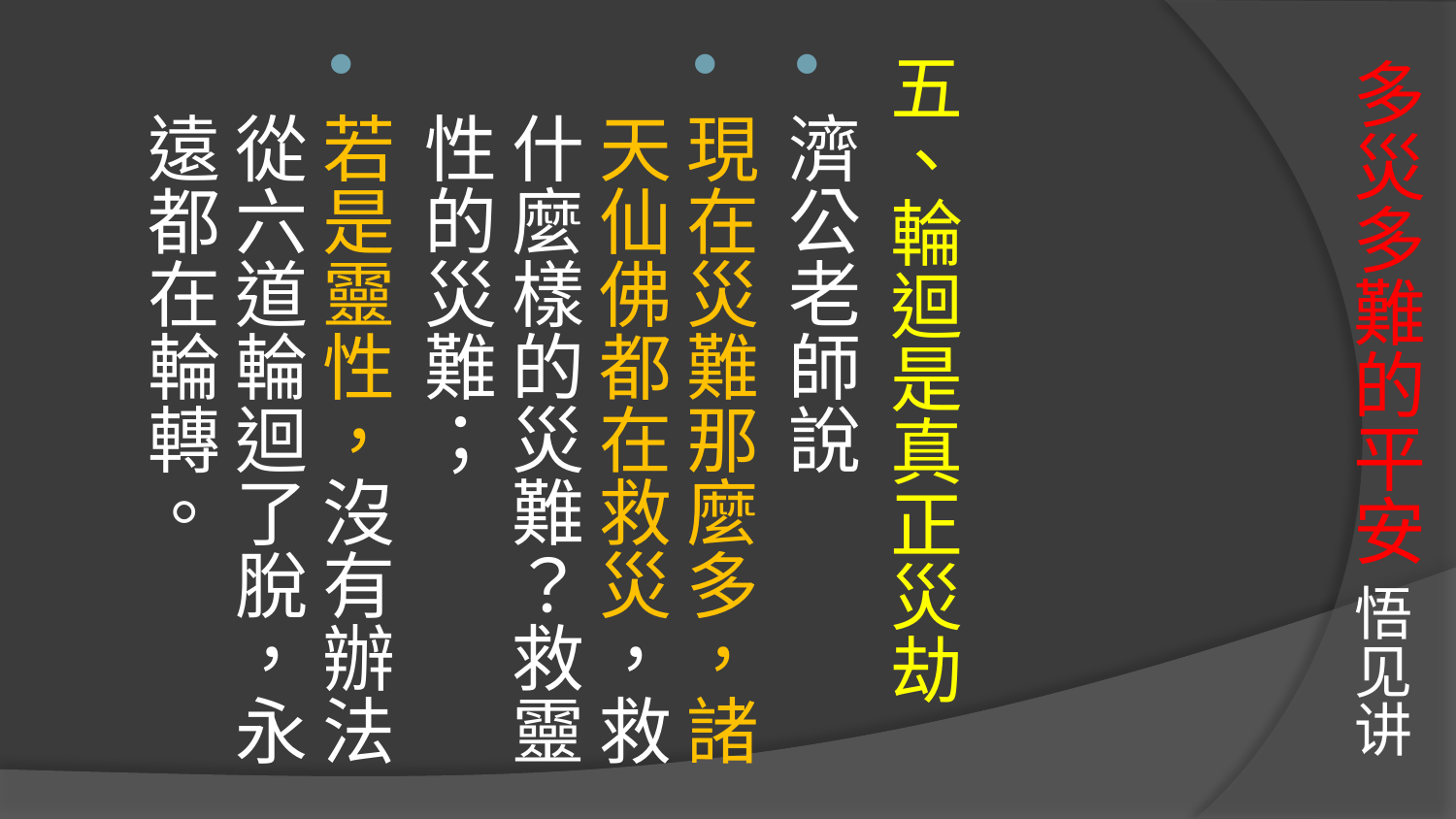

# 多災多難的平安 悟见讲
五、輪迴是真正災劫
濟公老師說
現在災難那麼多，諸天仙佛都在救災，救什麼樣的災難？救靈性的災難；
若是靈性，沒有辦法從六道輪迴了脫，永遠都在輪轉。